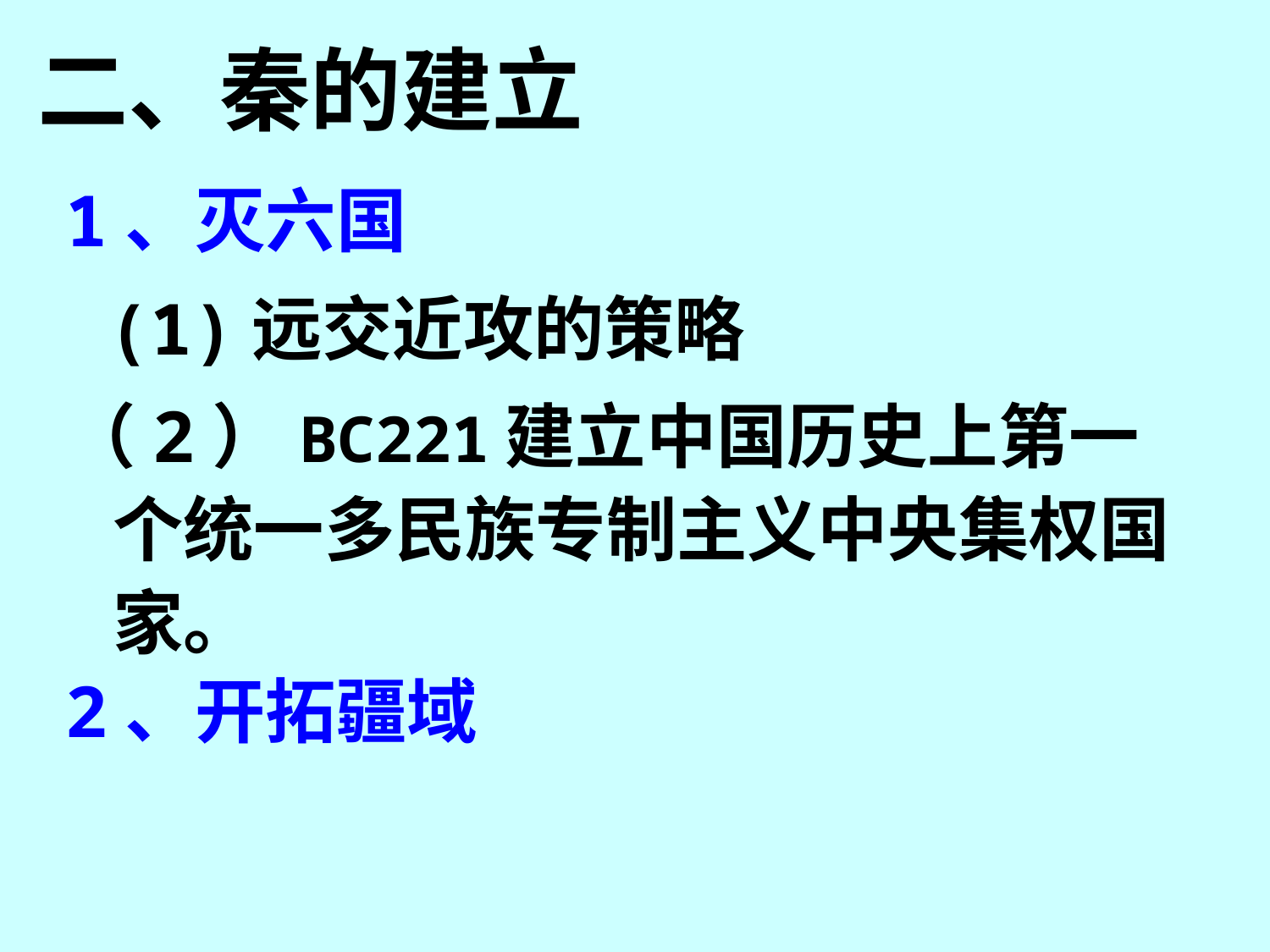

# 二、秦的建立
1、灭六国
 (1)远交近攻的策略
（2）BC221建立中国历史上第一个统一多民族专制主义中央集权国家。
2、开拓疆域